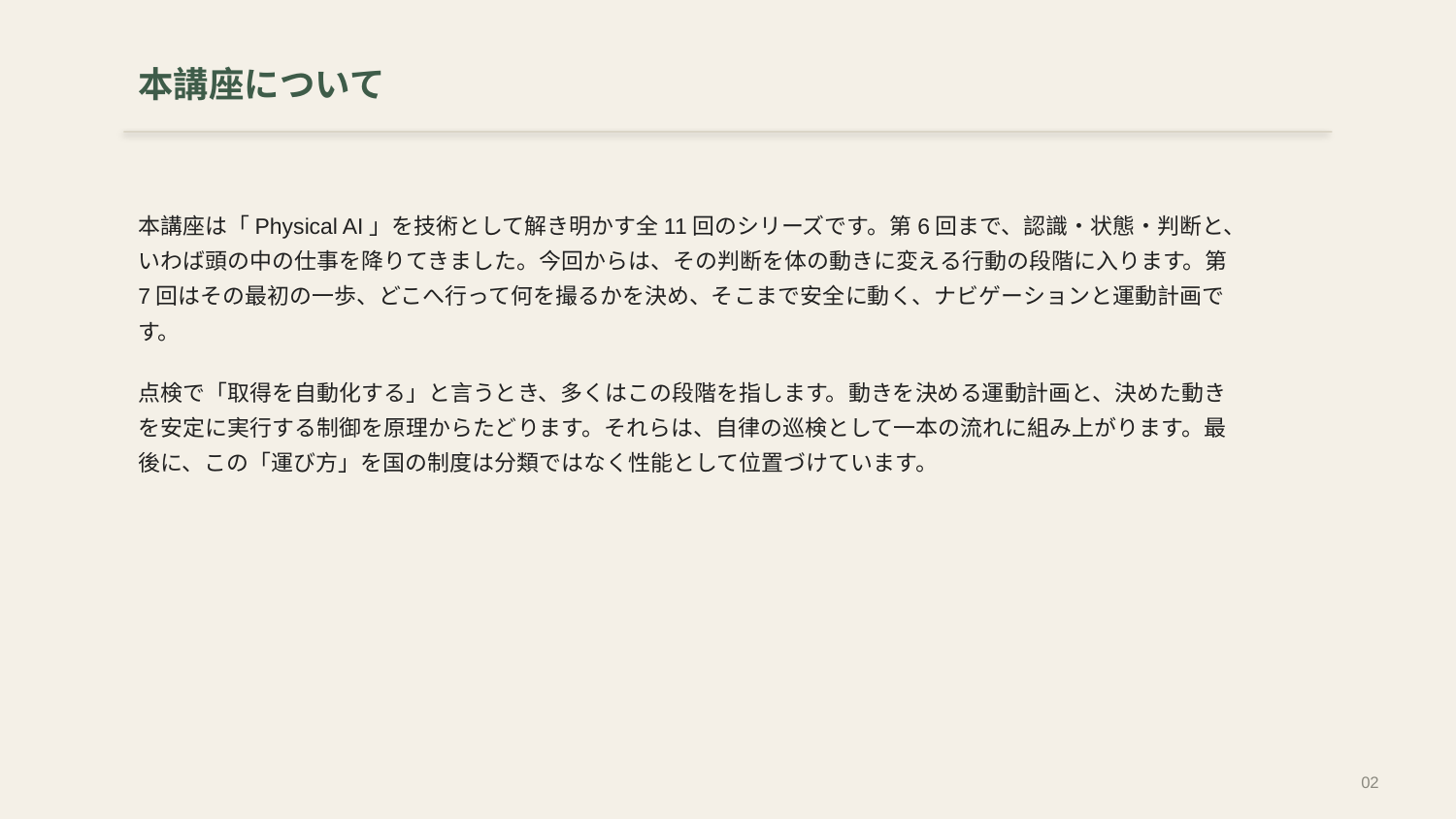

本講座について

本講座は「Physical AI」を技術として解き明かす全11回のシリーズです。第6回まで、認識・状態・判断と、いわば頭の中の仕事を降りてきました。今回からは、その判断を体の動きに変える行動の段階に入ります。第7回はその最初の一歩、どこへ行って何を撮るかを決め、そこまで安全に動く、ナビゲーションと運動計画です。
点検で「取得を自動化する」と言うとき、多くはこの段階を指します。動きを決める運動計画と、決めた動きを安定に実行する制御を原理からたどります。それらは、自律の巡検として一本の流れに組み上がります。最後に、この「運び方」を国の制度は分類ではなく性能として位置づけています。
02